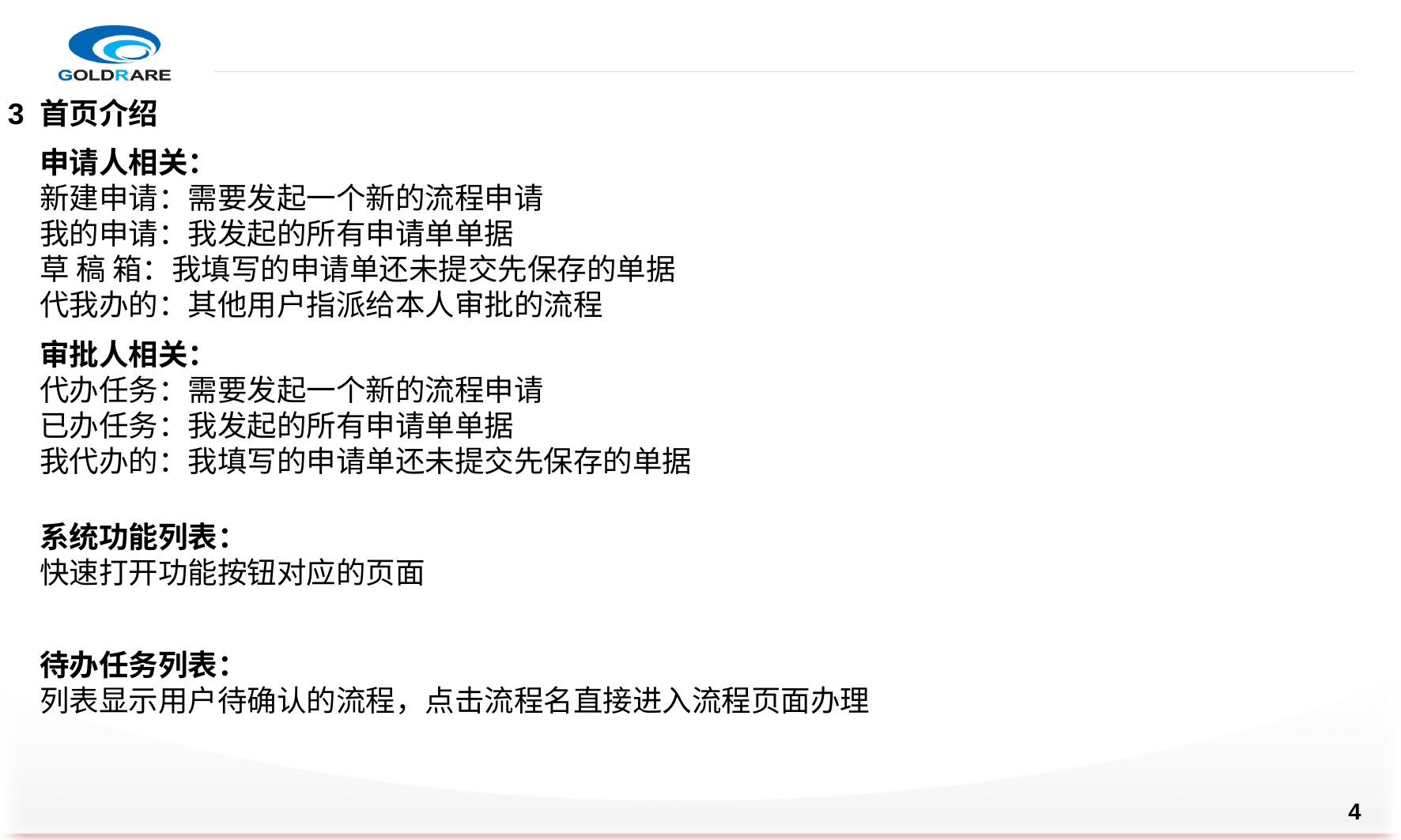

3 首页介绍

申请人相关：
新建申请：需要发起一个新的流程申请
我的申请：我发起的所有申请单单据
草 稿 箱：我填写的申请单还未提交先保存的单据
代我办的：其他用户指派给本人审批的流程
审批人相关：
代办任务：需要发起一个新的流程申请
已办任务：我发起的所有申请单单据
我代办的：我填写的申请单还未提交先保存的单据
系统功能列表：
快速打开功能按钮对应的页面
待办任务列表：
列表显示用户待确认的流程，点击流程名直接进入流程页面办理
4